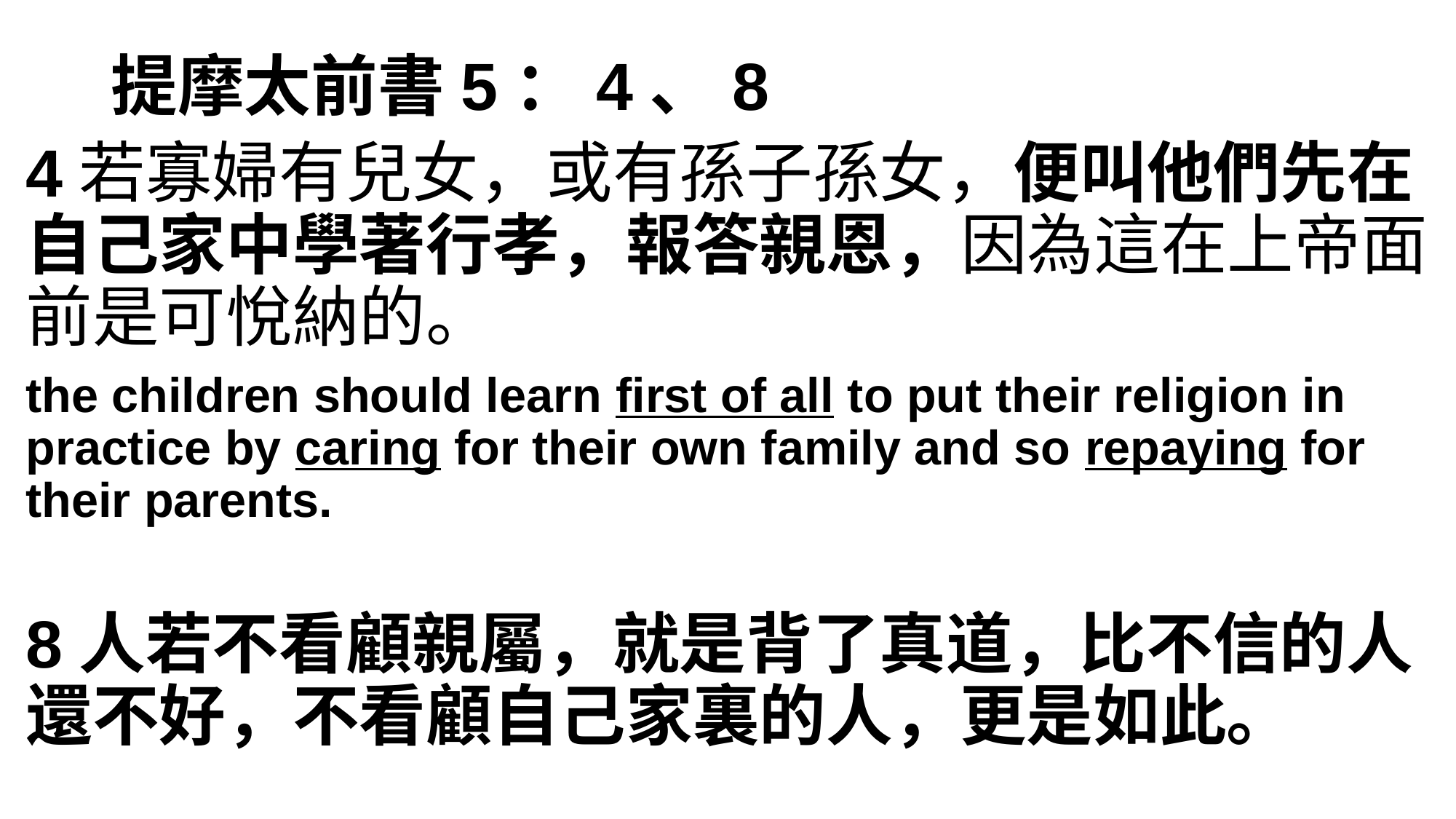

# 提摩太前書5：4、8
4若寡婦有兒女，或有孫子孫女，便叫他們先在自己家中學著行孝，報答親恩，因為這在上帝面前是可悅納的。
the children should learn first of all to put their religion in practice by caring for their own family and so repaying for their parents.

8人若不看顧親屬，就是背了真道，比不信的人還不好，不看顧自己家裏的人，更是如此。